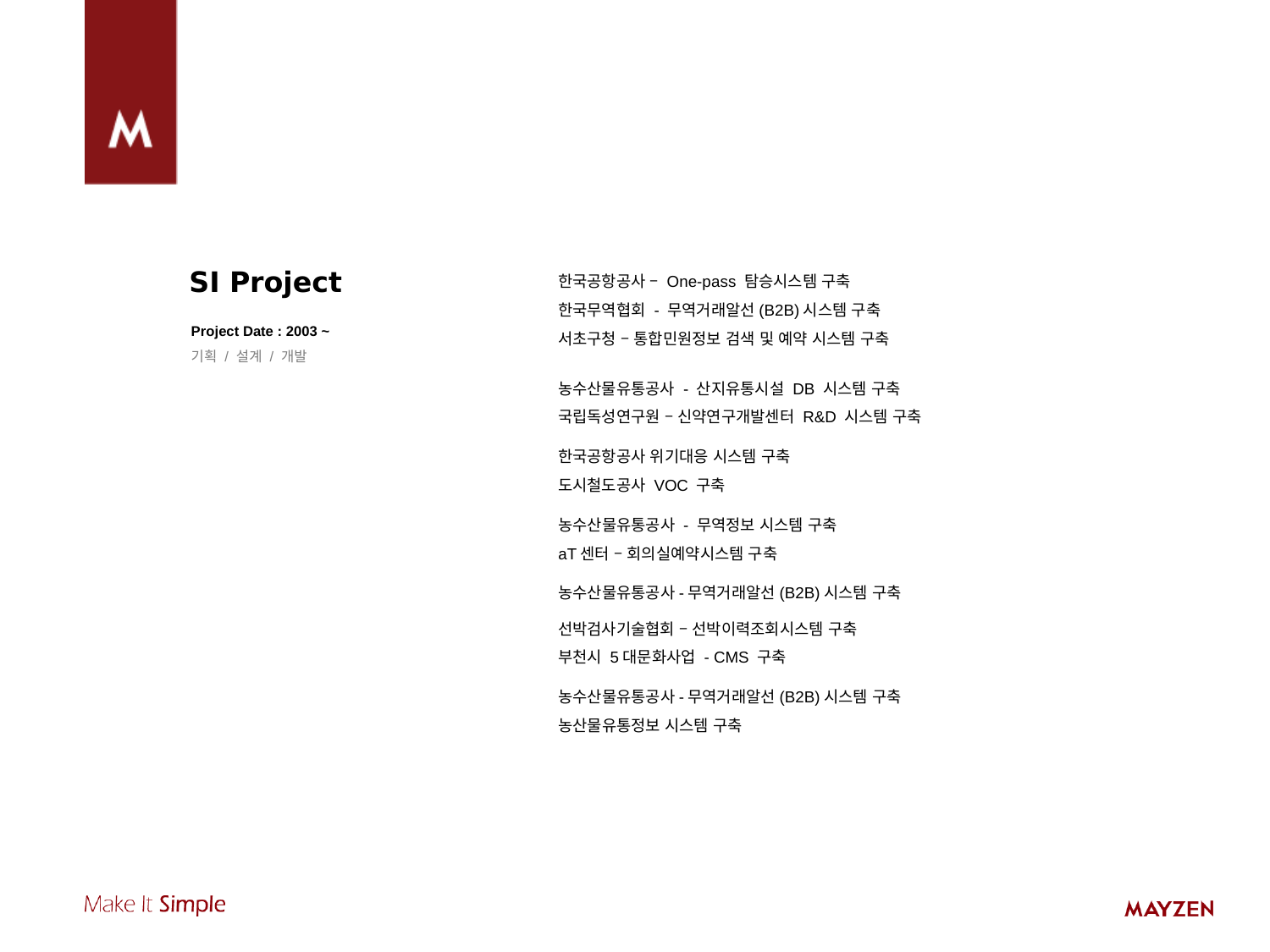

한국공항공사 – One-pass 탐승시스템 구축
한국무역협회 - 무역거래알선(B2B)시스템 구축
서초구청 – 통합민원정보 검색 및 예약 시스템 구축
SI Project
Project Date : 2003 ~
기획 / 설계 / 개발
농수산물유통공사 - 산지유통시설 DB 시스템 구축
국립독성연구원 – 신약연구개발센터 R&D 시스템 구축
한국공항공사 위기대응 시스템 구축
도시철도공사 VOC 구축
농수산물유통공사 - 무역정보 시스템 구축
aT센터 – 회의실예약시스템 구축
농수산물유통공사-무역거래알선(B2B)시스템 구축
선박검사기술협회 – 선박이력조회시스템 구축
부천시 5대문화사업 - CMS 구축
농수산물유통공사-무역거래알선(B2B)시스템 구축
농산물유통정보 시스템 구축